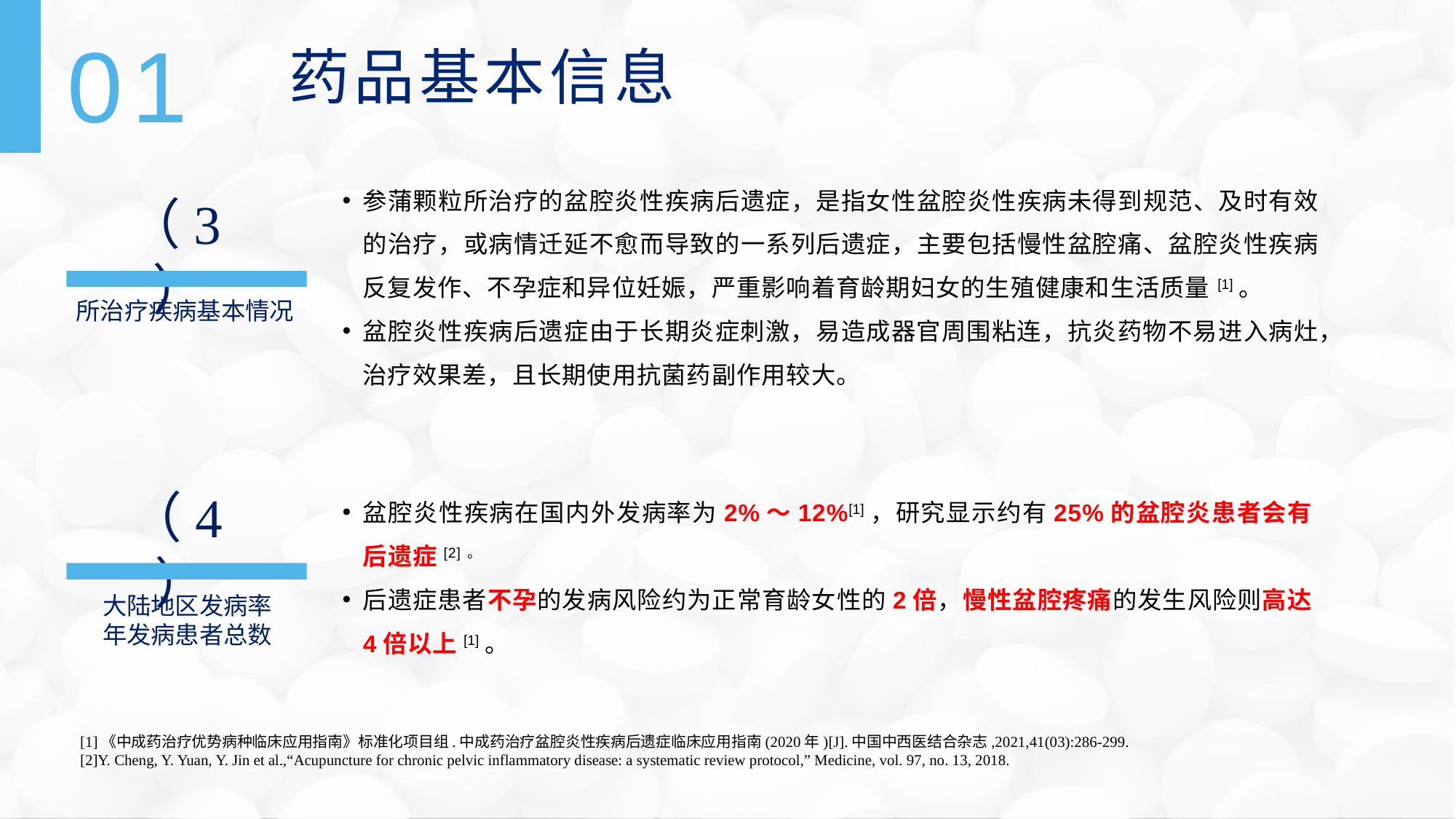

01
药品基本信息
参蒲颗粒所治疗的盆腔炎性疾病后遗症，是指女性盆腔炎性疾病未得到规范、及时有效的治疗，或病情迁延不愈而导致的一系列后遗症，主要包括慢性盆腔痛、盆腔炎性疾病反复发作、不孕症和异位妊娠，严重影响着育龄期妇女的生殖健康和生活质量[1]。
盆腔炎性疾病后遗症由于长期炎症刺激，易造成器官周围粘连，抗炎药物不易进入病灶，治疗效果差，且长期使用抗菌药副作用较大。
（3）

所治疗疾病基本情况
（4）
盆腔炎性疾病在国内外发病率为2%～12%[1]，研究显示约有25%的盆腔炎患者会有 后遗症[2]。
后遗症患者不孕的发病风险约为正常育龄女性的2倍，慢性盆腔疼痛的发生风险则高达4倍以上[1]。

大陆地区发病率
年发病患者总数
[1]《中成药治疗优势病种临床应用指南》标准化项目组.中成药治疗盆腔炎性疾病后遗症临床应用指南(2020年)[J].中国中西医结合杂志,2021,41(03):286-299.
[2]Y. Cheng, Y. Yuan, Y. Jin et al.,“Acupuncture for chronic pelvic inflammatory disease: a systematic review protocol,” Medicine, vol. 97, no. 13, 2018.
5